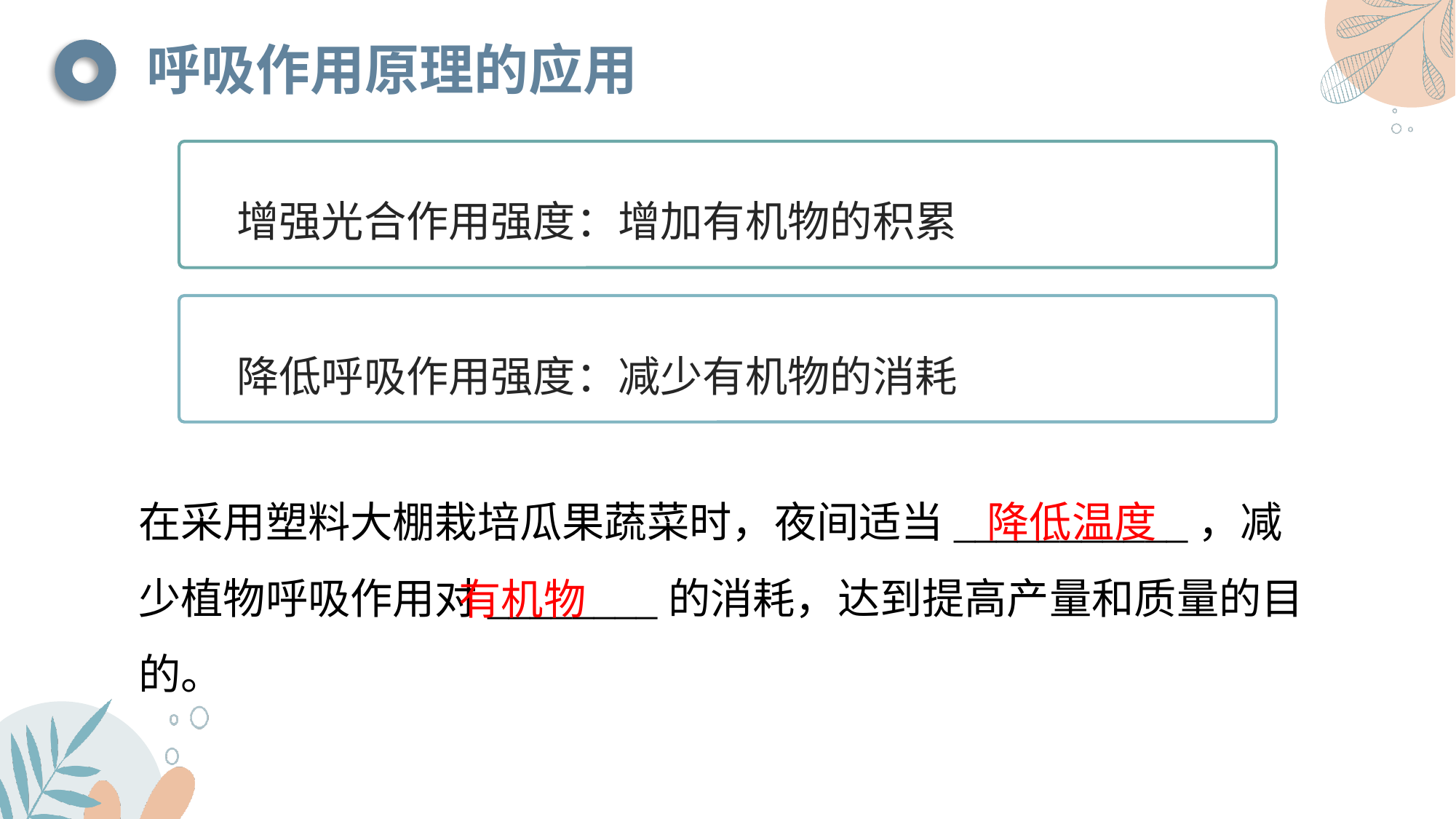

呼吸作用原理的应用

增强光合作用强度：增加有机物的积累

降低呼吸作用强度：减少有机物的消耗
在采用塑料大棚栽培瓜果蔬菜时，夜间适当___________，减少植物呼吸作用对________的消耗，达到提高产量和质量的目的。
降低温度
有机物